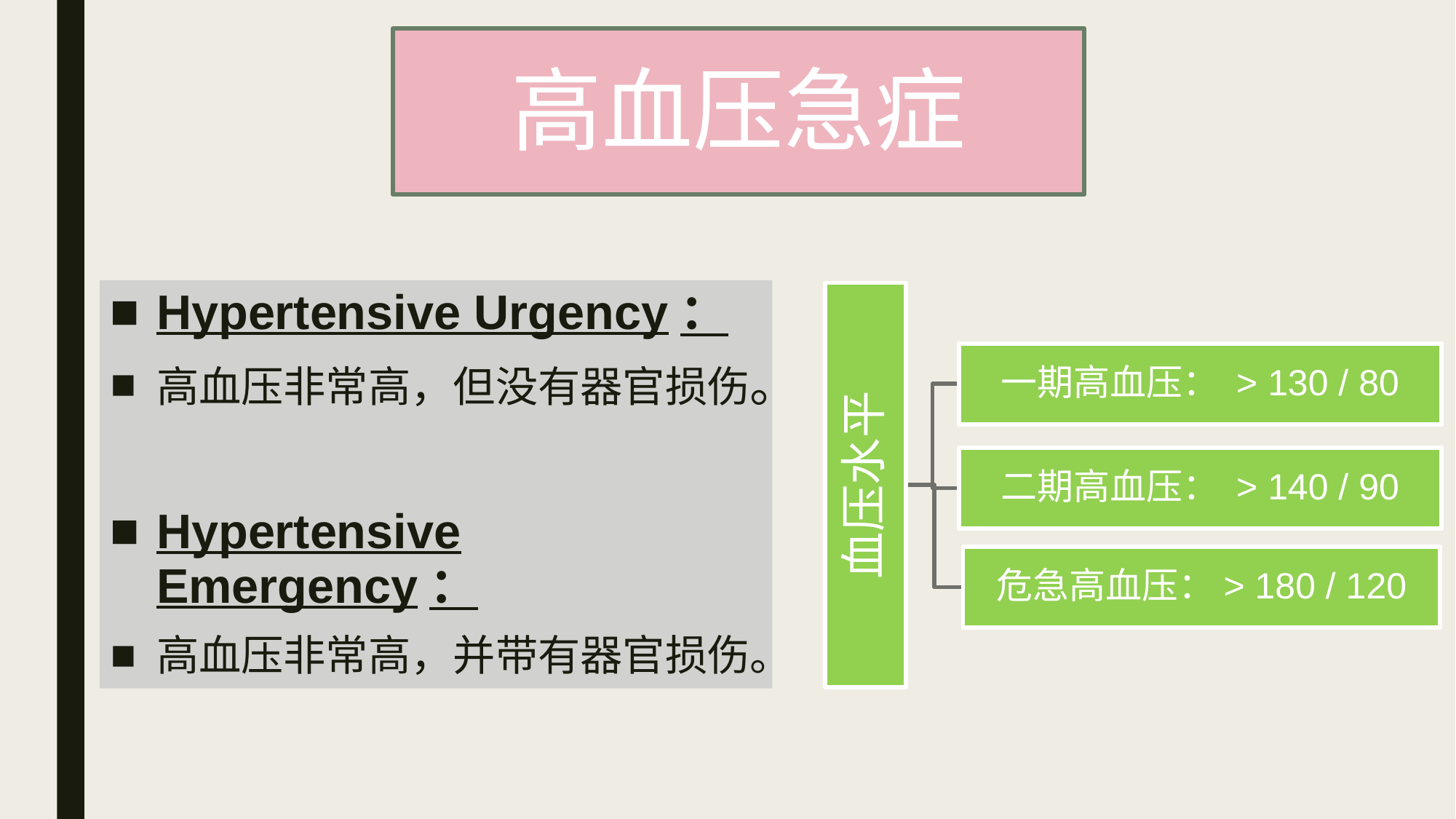

# 高血压急症

血压水平
一期高血压： > 130 / 80
二期高血压： > 140 / 90
危急高血压：> 180 / 120
Hypertensive Urgency：
高血压非常高，但没有器官损伤。

Hypertensive Emergency：
高血压非常高，并带有器官损伤。